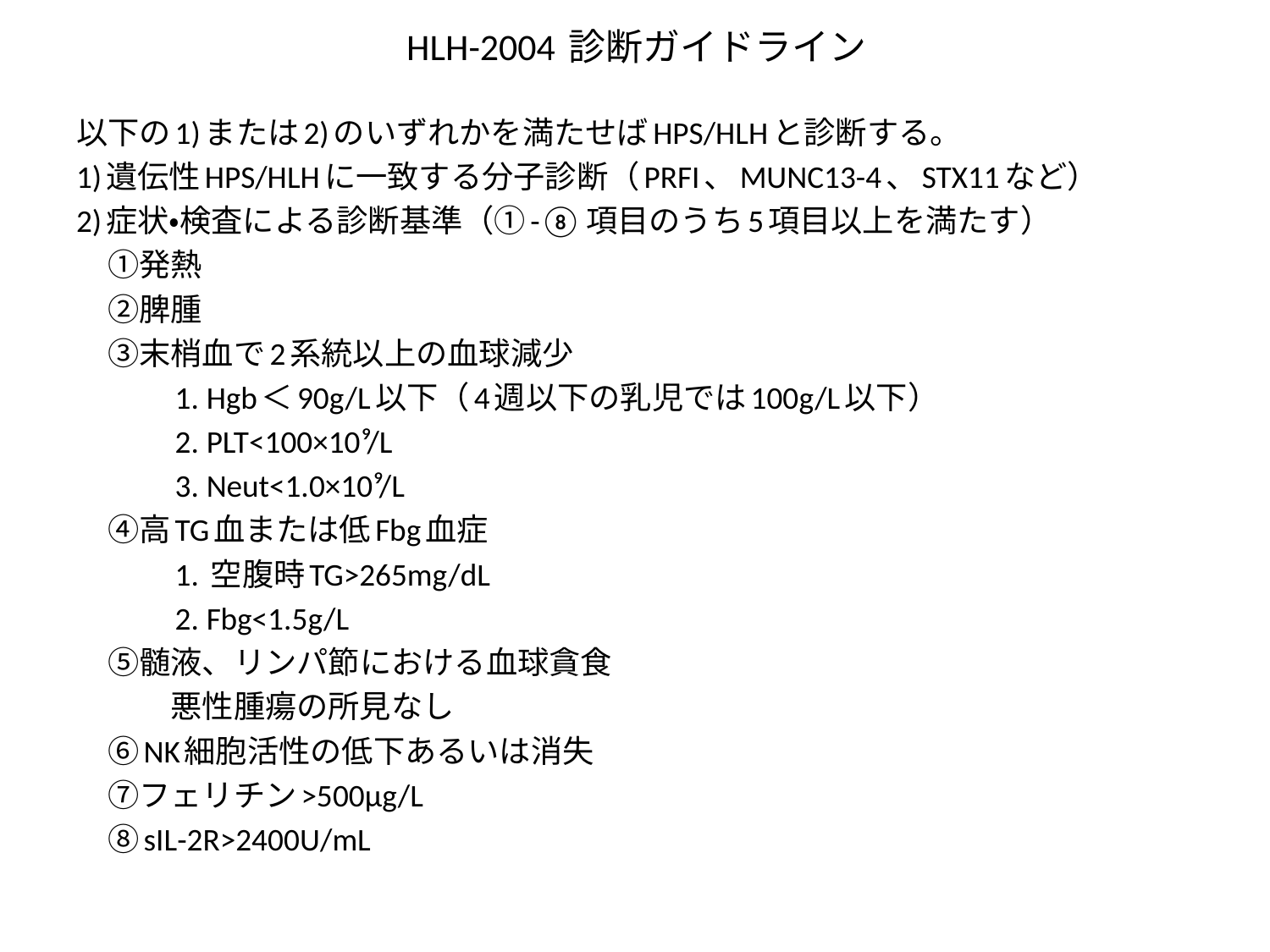

# HLH-2004 診断ガイドライン
以下の1)または2)のいずれかを満たせばHPS/HLHと診断する。
1)遺伝性HPS/HLHに一致する分子診断（PRFI、MUNC13-4、STX11など）
2)症状・検査による診断基準（①-⑧項目のうち5項目以上を満たす）
　①発熱
　②脾腫
　③末梢血で2系統以上の血球減少
　　　1. Hgb＜90g/L以下（4週以下の乳児では100g/L以下）
　　　2. PLT<100×10⁹/L
　　　3. Neut<1.0×10⁹/L
　④高TG血または低Fbg血症
　　　1. 空腹時TG>265mg/dL
　　　2. Fbg<1.5g/L
　⑤髄液、リンパ節における血球貪食
　　　悪性腫瘍の所見なし
　⑥NK細胞活性の低下あるいは消失
　⑦フェリチン>500μg/L
　⑧sIL-2R>2400U/mL